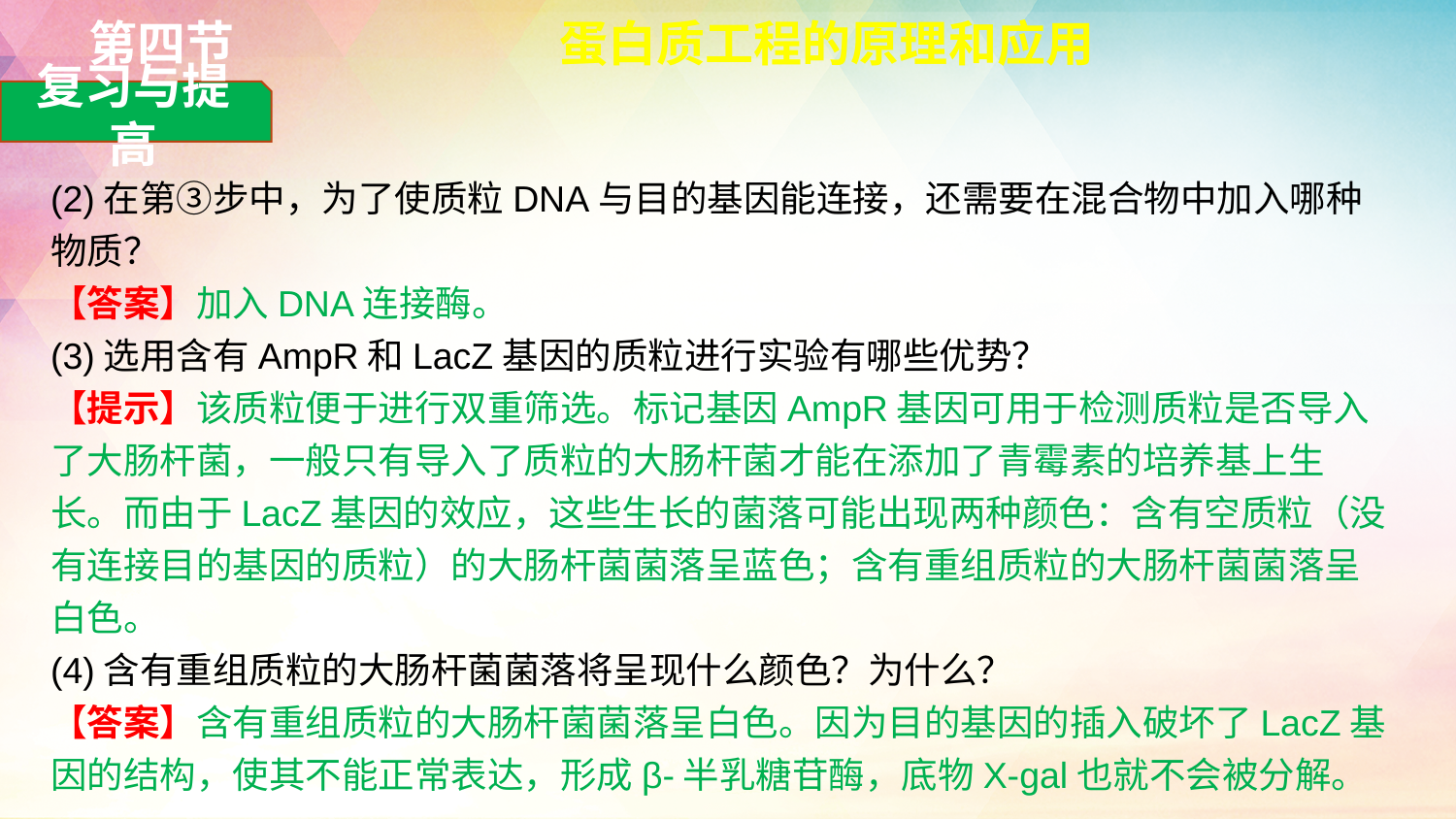

第四节
    蛋白质工程的原理和应用
复习与提高
(2)在第③步中，为了使质粒DNA与目的基因能连接，还需要在混合物中加入哪种物质？
【答案】加入DNA连接酶。
(3)选用含有AmpR和LacZ基因的质粒进行实验有哪些优势？
【提示】该质粒便于进行双重筛选。标记基因AmpR基因可用于检测质粒是否导入了大肠杆菌，一般只有导入了质粒的大肠杆菌才能在添加了青霉素的培养基上生长。而由于LacZ基因的效应，这些生长的菌落可能出现两种颜色：含有空质粒（没有连接目的基因的质粒）的大肠杆菌菌落呈蓝色；含有重组质粒的大肠杆菌菌落呈白色。
(4)含有重组质粒的大肠杆菌菌落将呈现什么颜色？为什么？
【答案】含有重组质粒的大肠杆菌菌落呈白色。因为目的基因的插入破坏了LacZ基因的结构，使其不能正常表达，形成β-半乳糖苷酶，底物X-gal也就不会被分解。